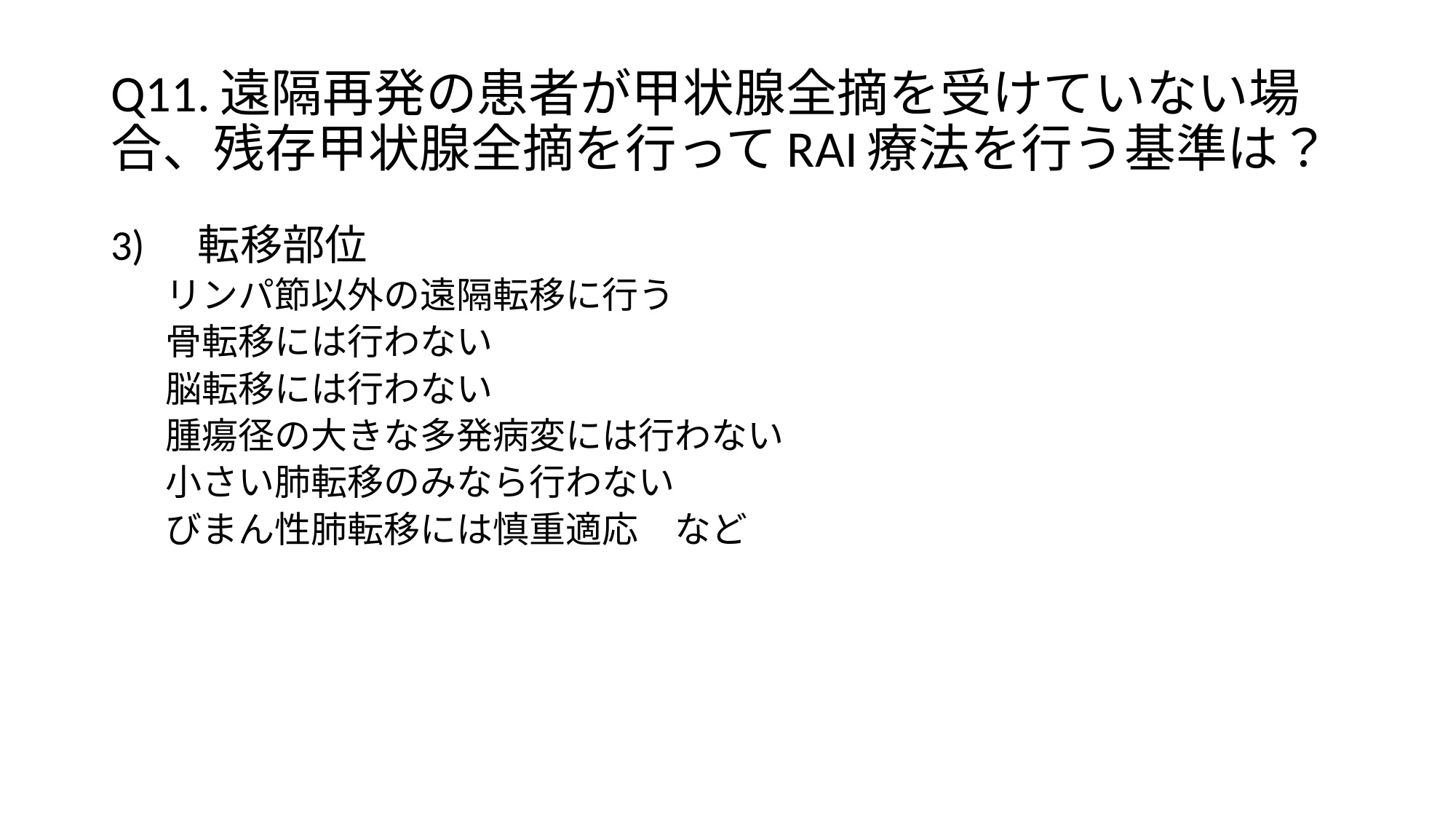

# Q11.遠隔再発の患者が甲状腺全摘を受けていない場合、残存甲状腺全摘を行ってRAI療法を行う基準は？
3)　転移部位
リンパ節以外の遠隔転移に行う
骨転移には行わない
脳転移には行わない
腫瘍径の大きな多発病変には行わない
小さい肺転移のみなら行わない
びまん性肺転移には慎重適応　など